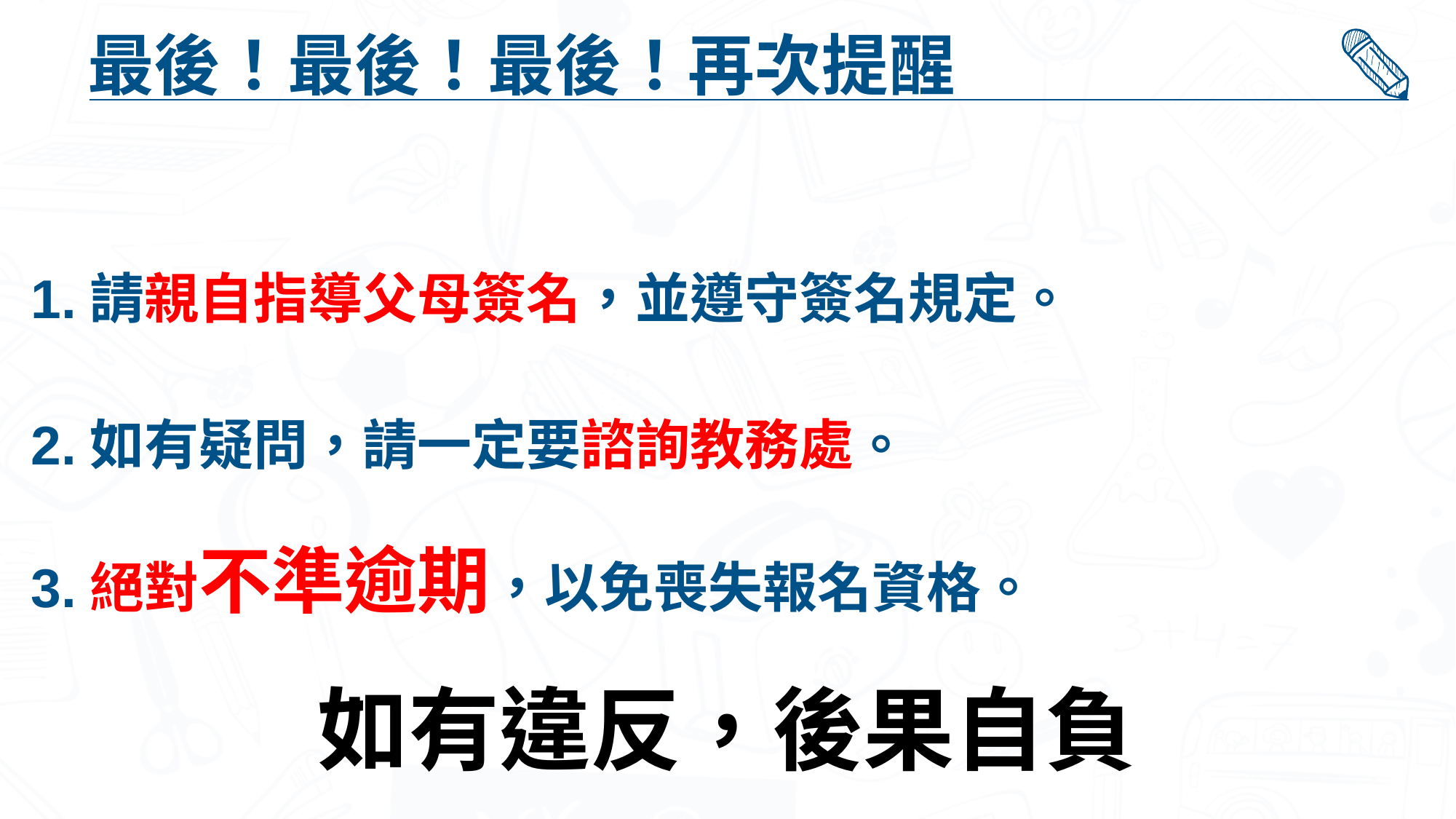

最後！最後！最後！再次提醒

1.請親自指導父母簽名，並遵守簽名規定。
2.如有疑問，請一定要諮詢教務處。
3.絕對不準逾期，以免喪失報名資格。

如有違反，後果自負